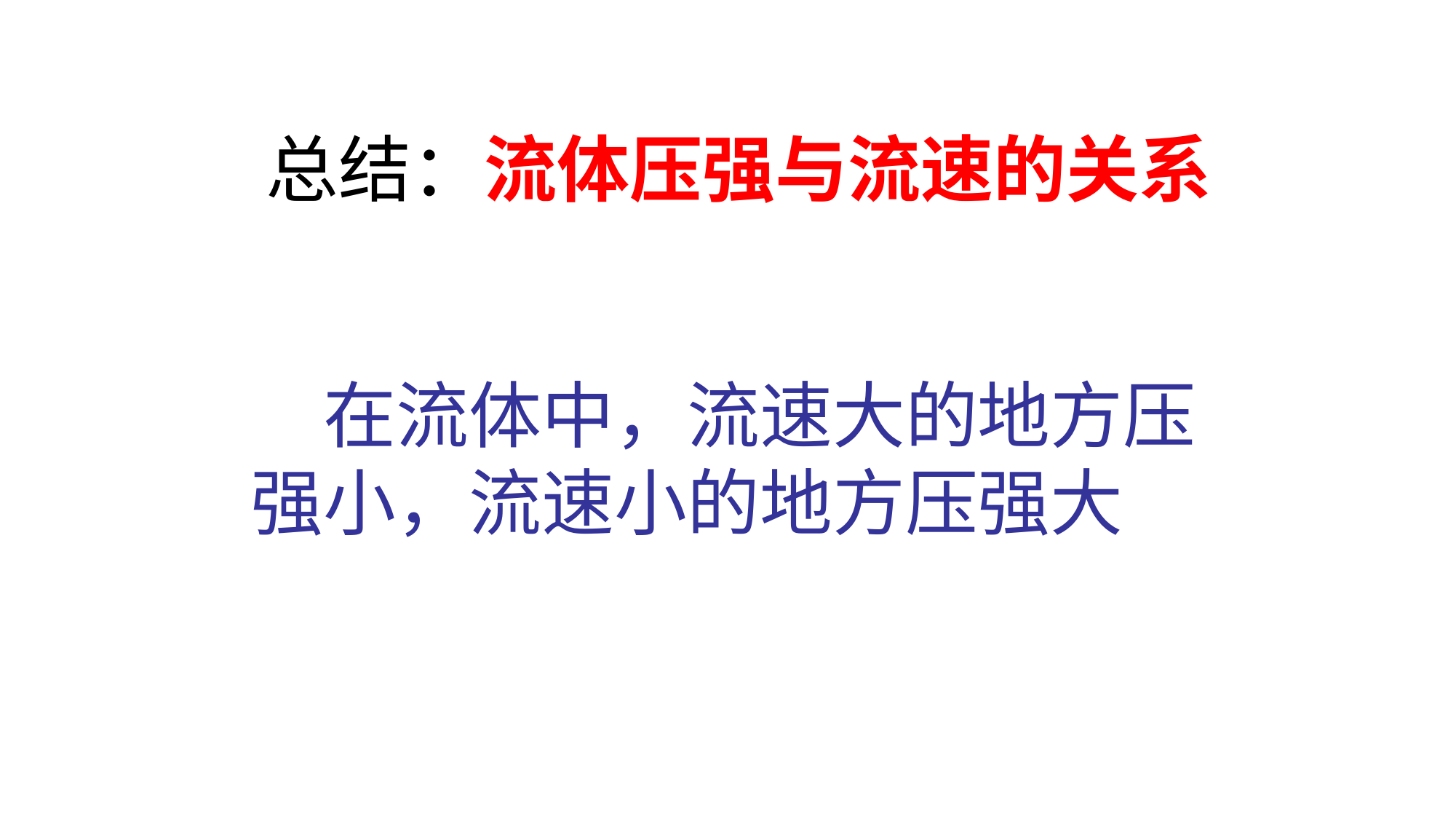

总结：流体压强与流速的关系
　在流体中，流速大的地方压强小，流速小的地方压强大